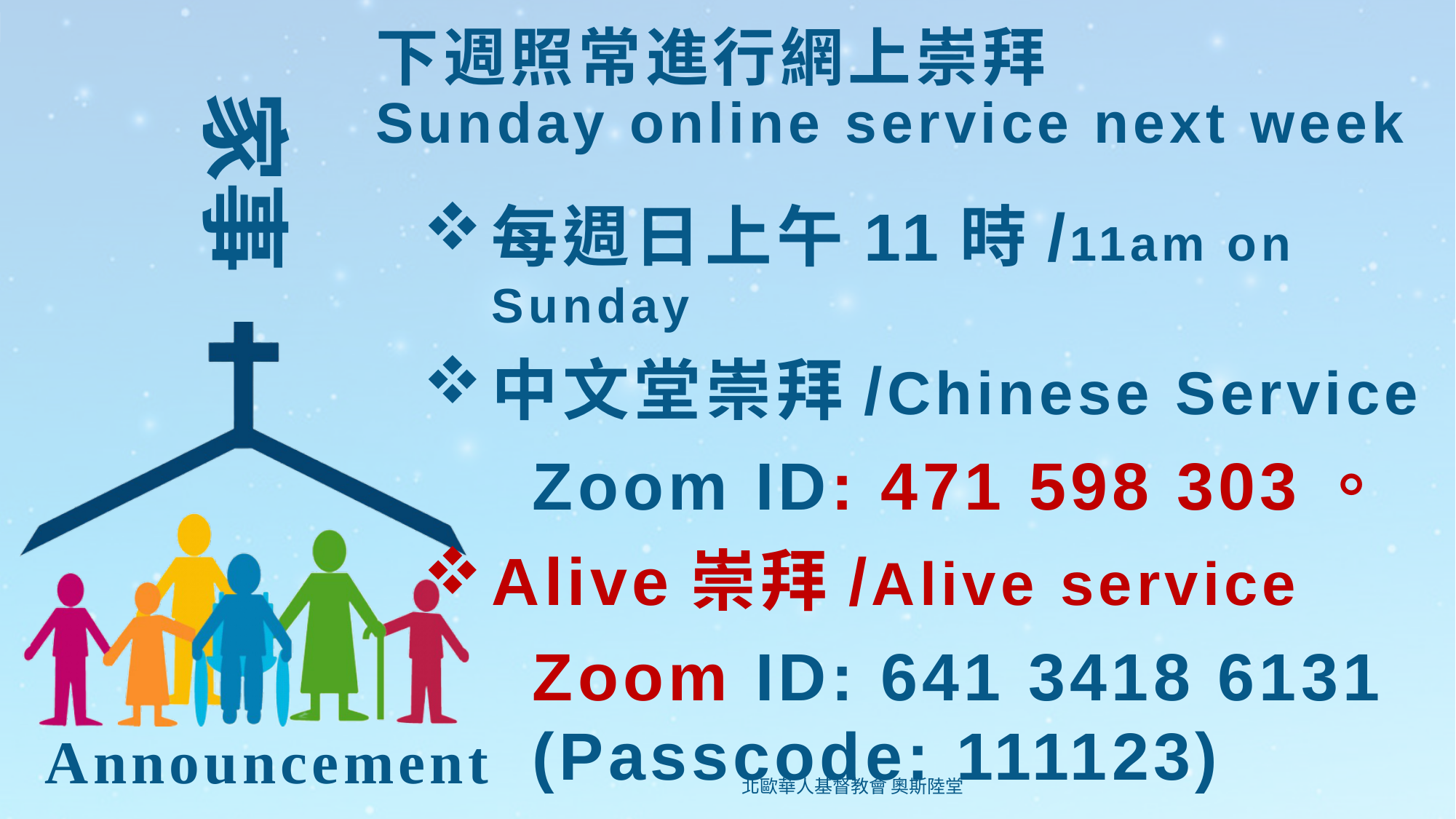

# 下週照常進行網上崇拜 Sunday online service next week
每週日上午11時/11am on Sunday
中文堂崇拜/Chinese Service
	Zoom ID: 471 598 303。
Alive崇拜/Alive service
	Zoom ID: 641 3418 6131 	(Passcode: 111123)

Announcement
北歐華人基督教會 奧斯陸堂